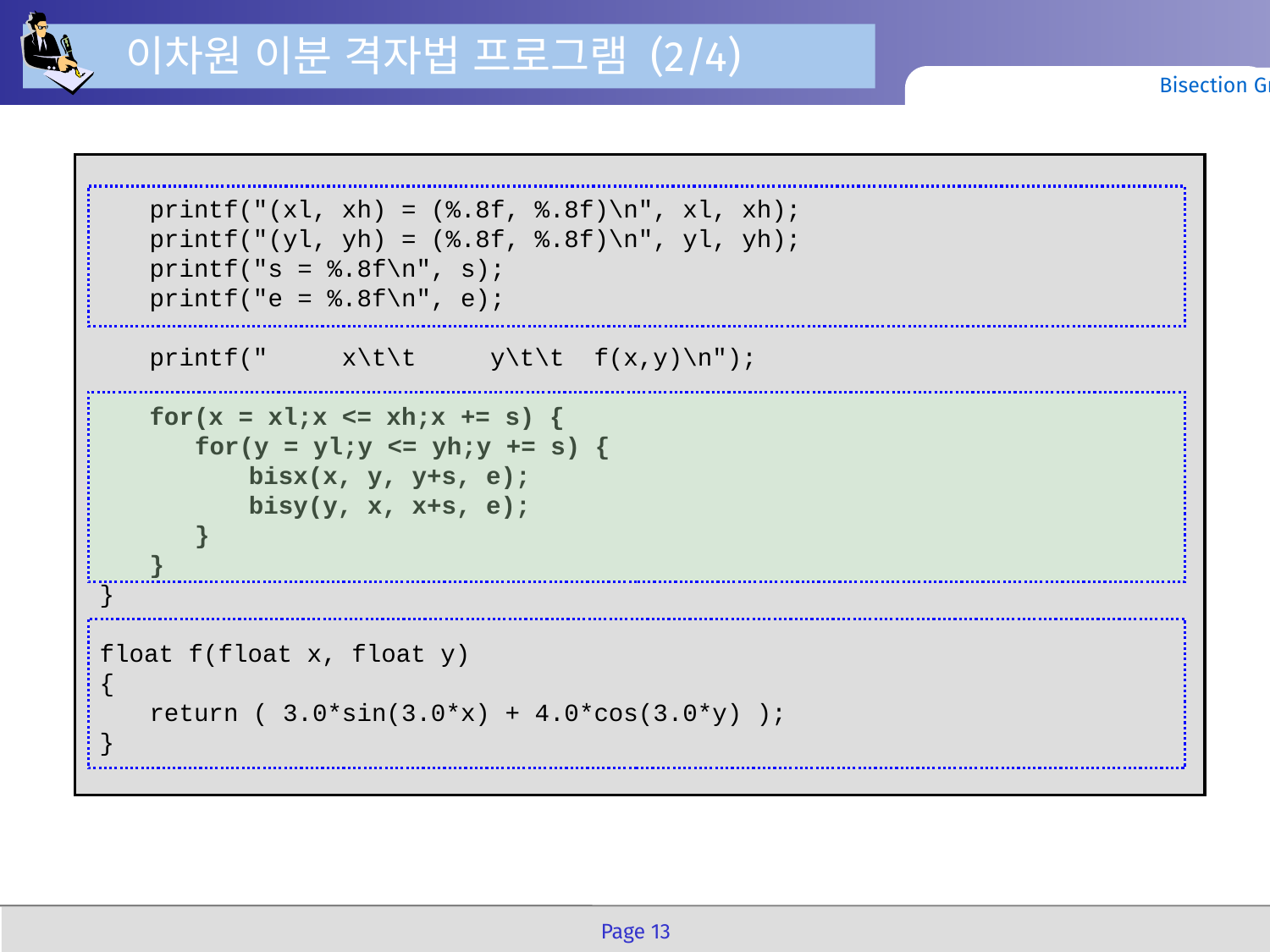

이차원 이분 격자법 프로그램 (2/4)
Bisection Grid

	printf("(xl, xh) = (%.8f, %.8f)\n", xl, xh);
	printf("(yl, yh) = (%.8f, %.8f)\n", yl, yh);
	printf("s = %.8f\n", s);
	printf("e = %.8f\n", e);

	printf("     x\t\t     y\t\t  f(x,y)\n");

	for(x = xl;x <= xh;x += s) {
		for(y = yl;y <= yh;y += s) {
			bisx(x, y, y+s, e);
			bisy(y, x, x+s, e);
		}
	}
}

float f(float x, float y)
{
	return ( 3.0*sin(3.0*x) + 4.0*cos(3.0*y) );
}

Page 13